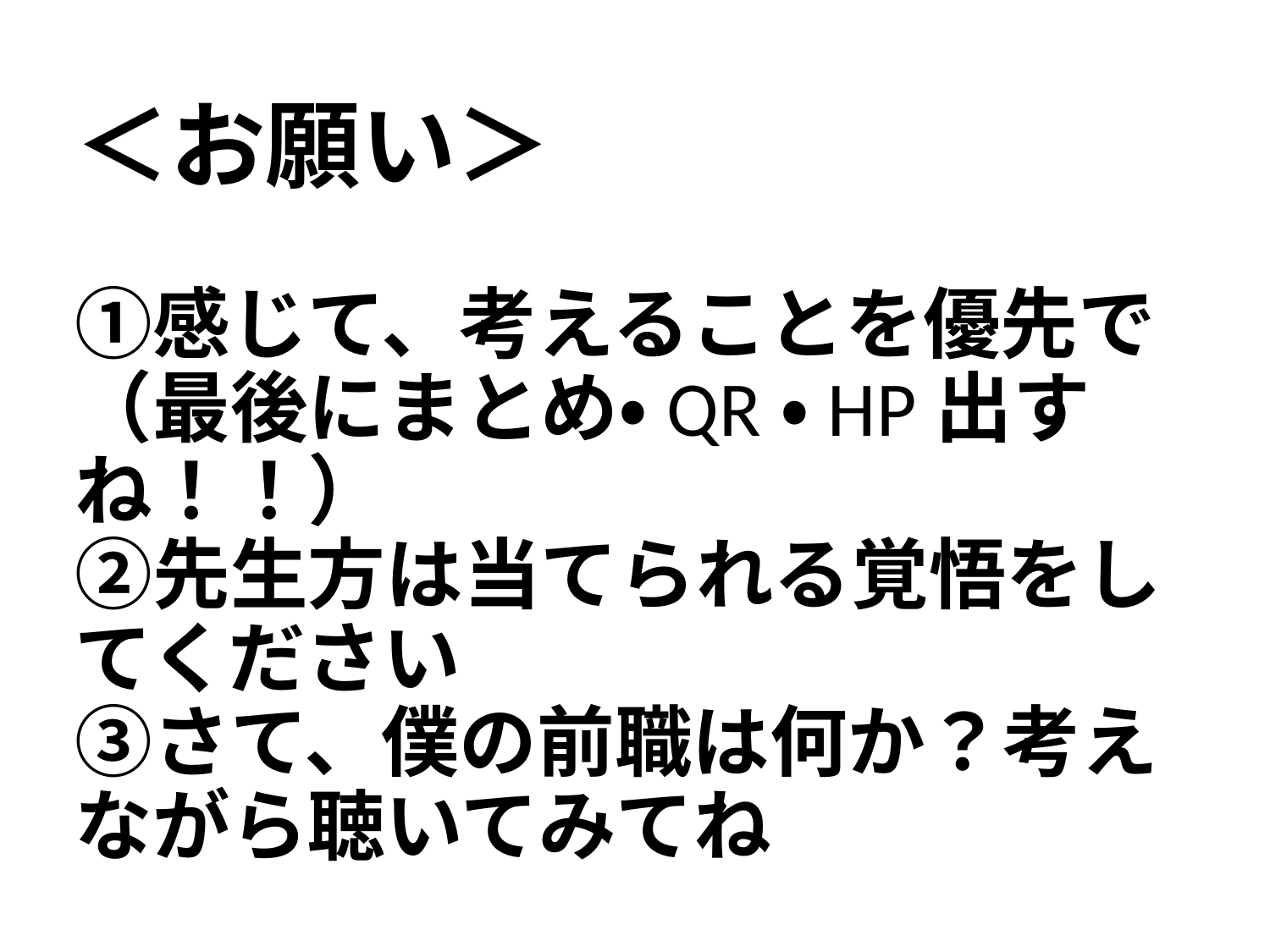

# ＜お願い＞ ①感じて、考えることを優先で（最後にまとめ・QR・HP出すね！！） ②先生方は当てられる覚悟をしてください ③さて、僕の前職は何か？考えながら聴いてみてね